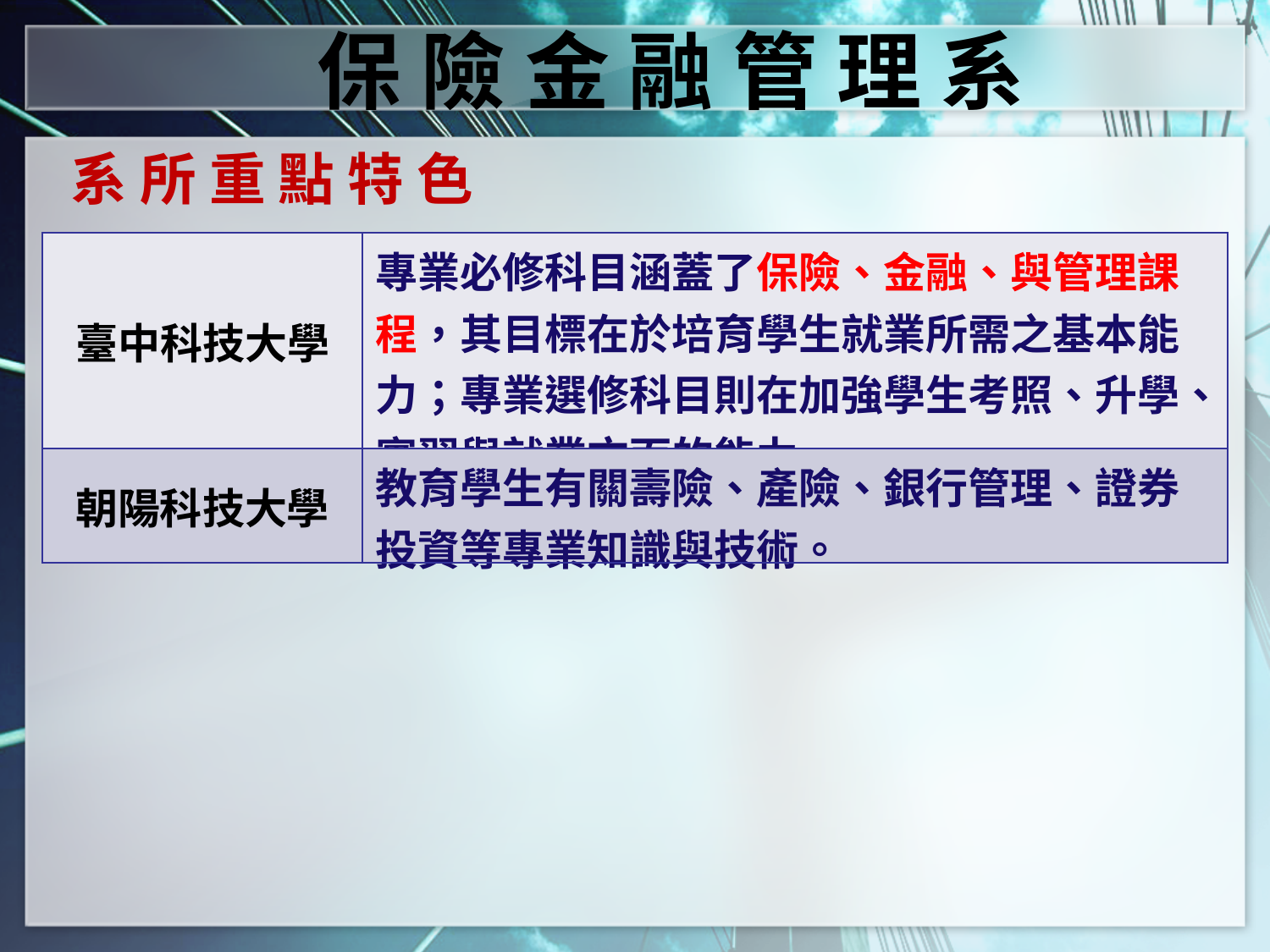

保 險 金 融 管 理 系
系 所 重 點 特 色
| 臺中科技大學 | 專業必修科目涵蓋了保險、金融、與管理課程，其目標在於培育學生就業所需之基本能力；專業選修科目則在加強學生考照、升學、實習與就業方面的能力。 |
| --- | --- |
| 朝陽科技大學 | 教育學生有關壽險、產險、銀行管理、證券投資等專業知識與技術。 |